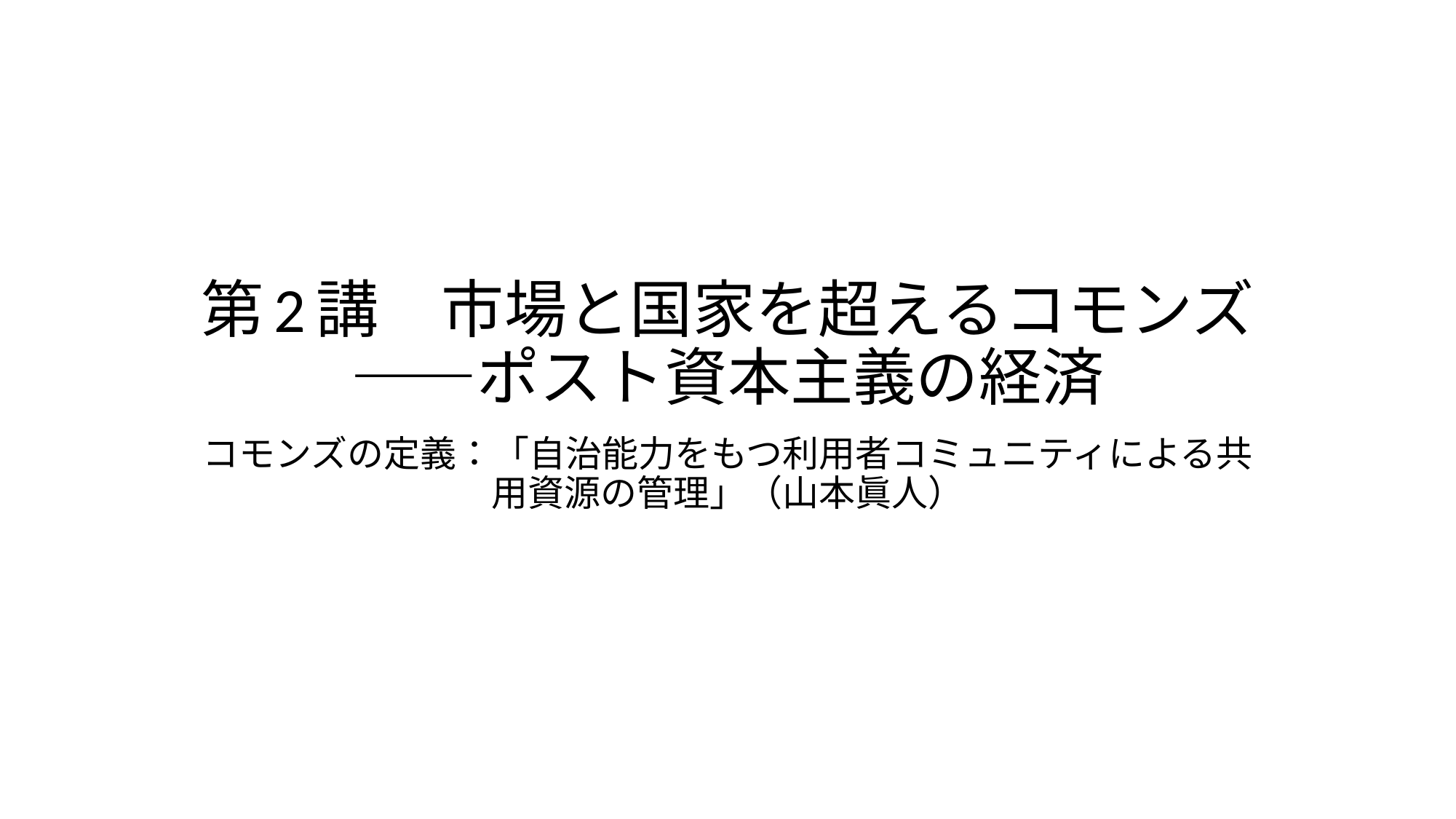

# 第2講　市場と国家を超えるコモンズ――ポスト資本主義の経済
コモンズの定義：「自治能力をもつ利用者コミュニティによる共用資源の管理」（山本眞人）